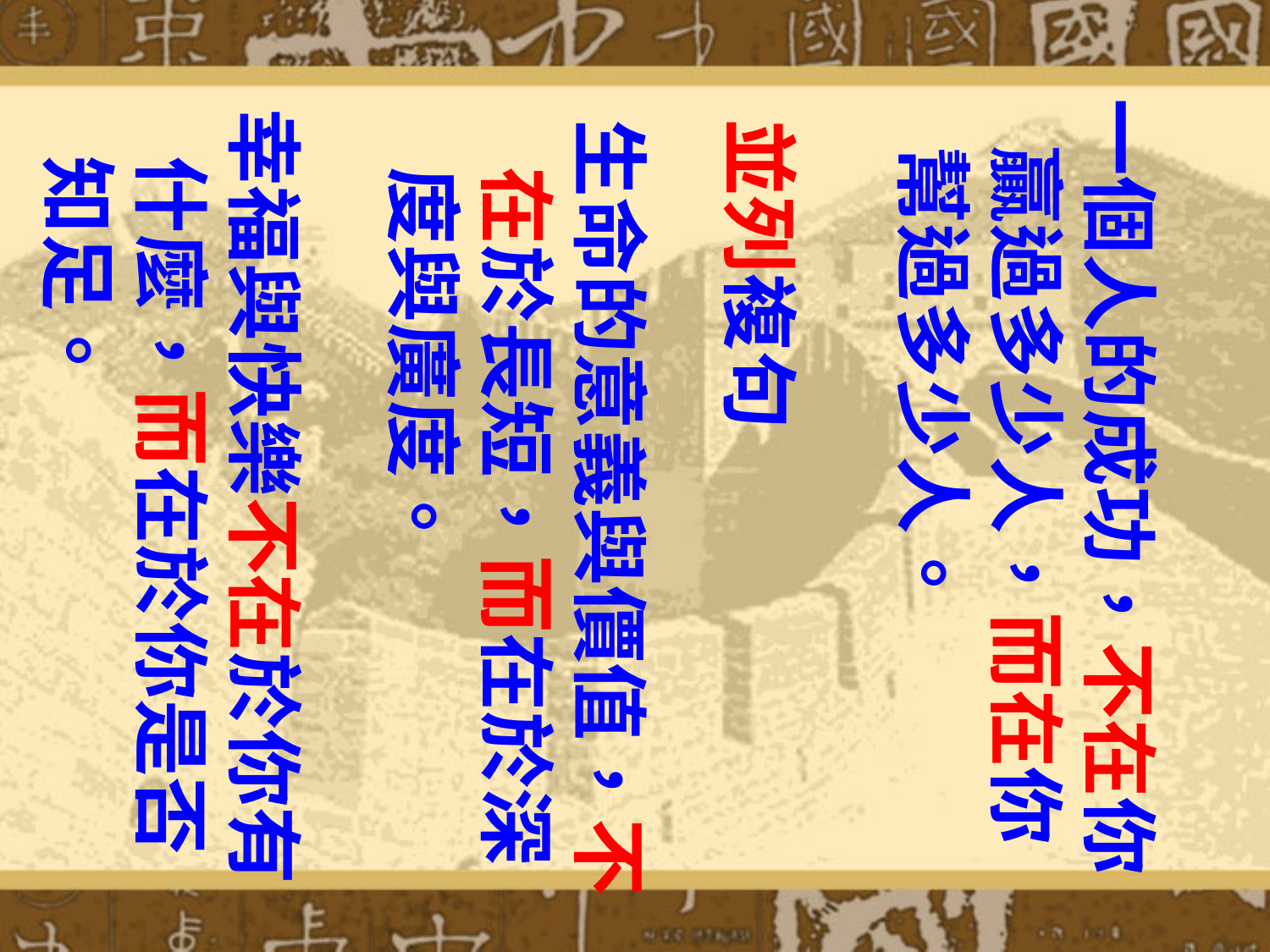

一個人的成功，不在你贏過多少人，而在你幫過多少人。
幸福與快樂不在於你有什麼，而在於你是否知足。
並列複句
生命的意義與價值，不在於長短，而在於深度與廣度。